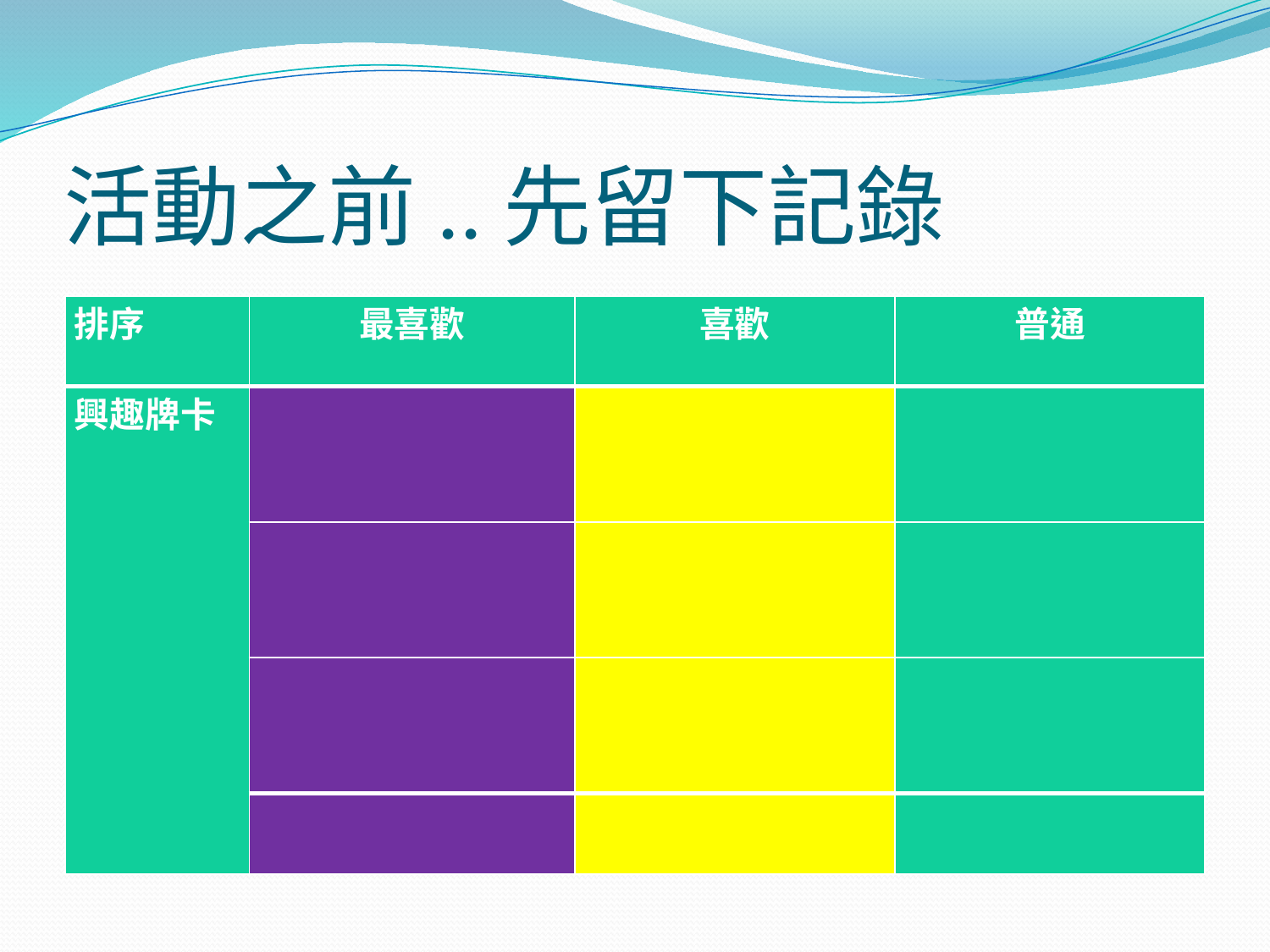

# 活動之前..先留下記錄
| 排序 | 最喜歡 | 喜歡 | 普通 |
| --- | --- | --- | --- |
| 興趣牌卡 |  |  |  |
|  |  |  |  |
|  |  |  |  |
|  |  |  |  |